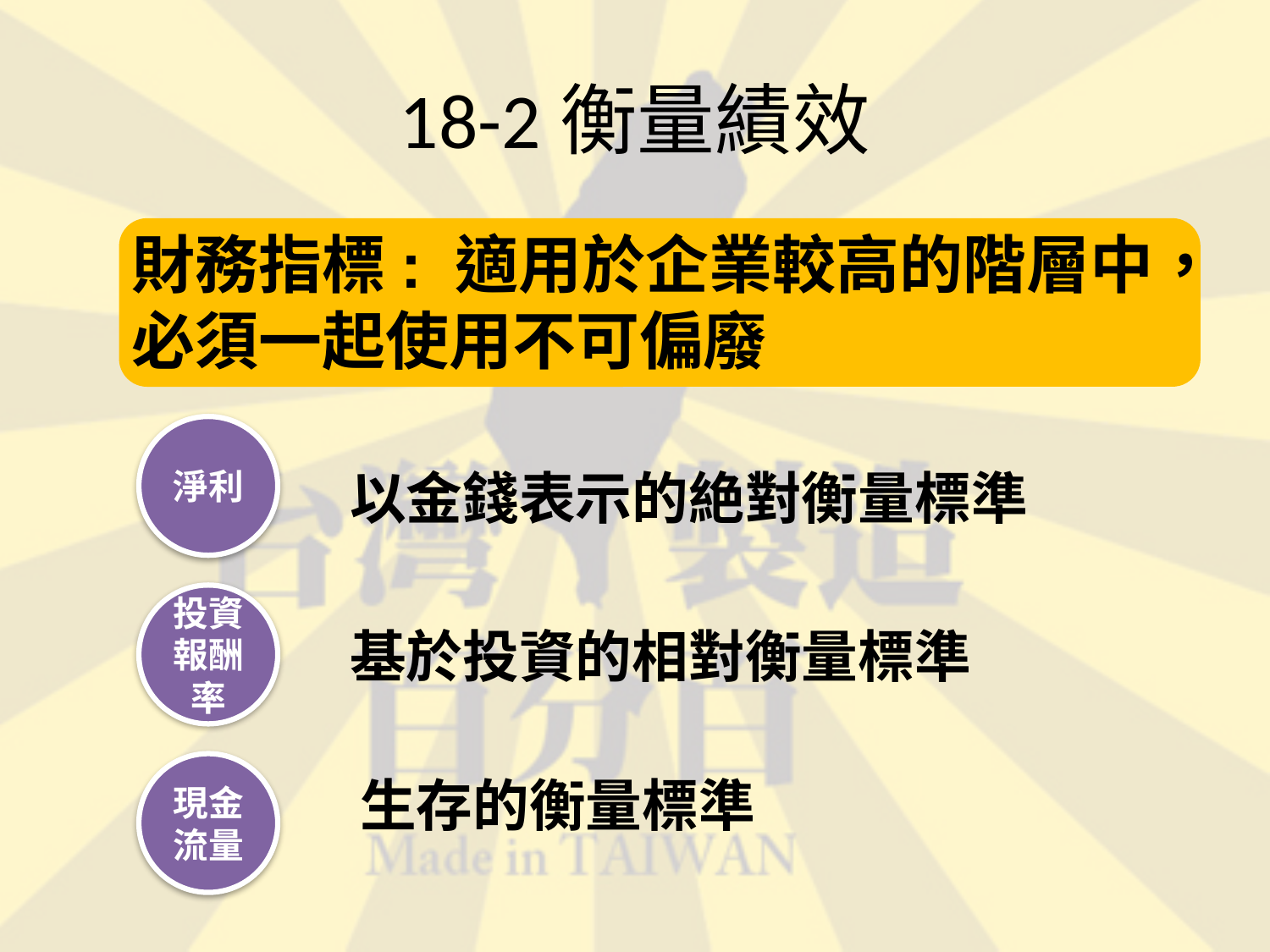

# 18-2衡量績效

財務指標: 適用於企業較高的階層中，必須一起使用不可偏廢
淨利
以金錢表示的絶對衡量標準
投資報酬率
基於投資的相對衡量標準
現金流量
生存的衡量標準